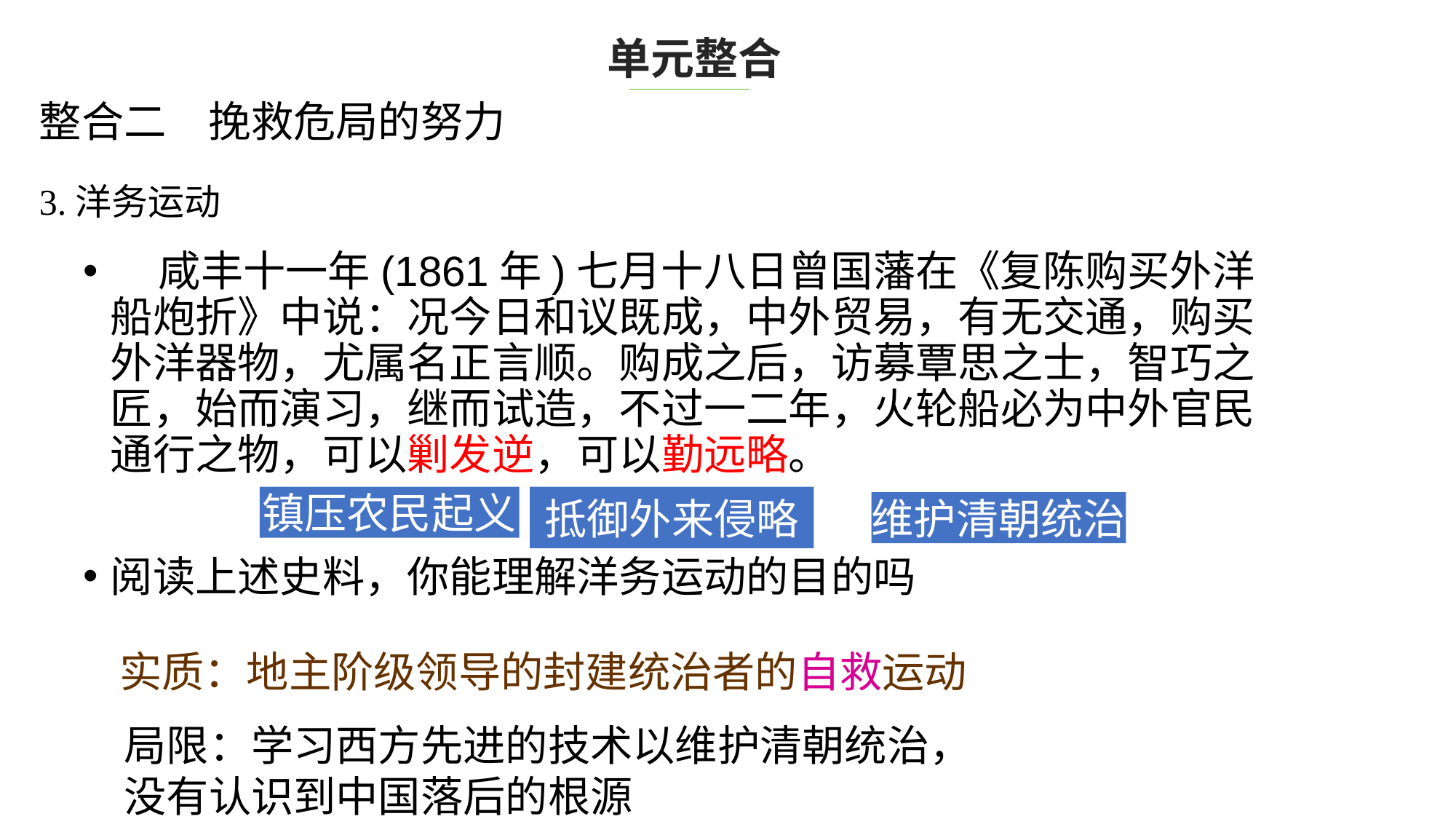

单元整合
整合二　挽救危局的努力

3.洋务运动
    咸丰十一年(1861年)七月十八日曾国藩在《复陈购买外洋船炮折》中说：况今日和议既成，中外贸易，有无交通，购买外洋器物，尤属名正言顺。购成之后，访募覃思之士，智巧之匠，始而演习，继而试造，不过一二年，火轮船必为中外官民通行之物，可以剿发逆，可以勤远略。

阅读上述史料，你能理解洋务运动的目的吗
镇压农民起义
抵御外来侵略
维护清朝统治
实质：地主阶级领导的封建统治者的自救运动
局限：学习西方先进的技术以维护清朝统治，没有认识到中国落后的根源